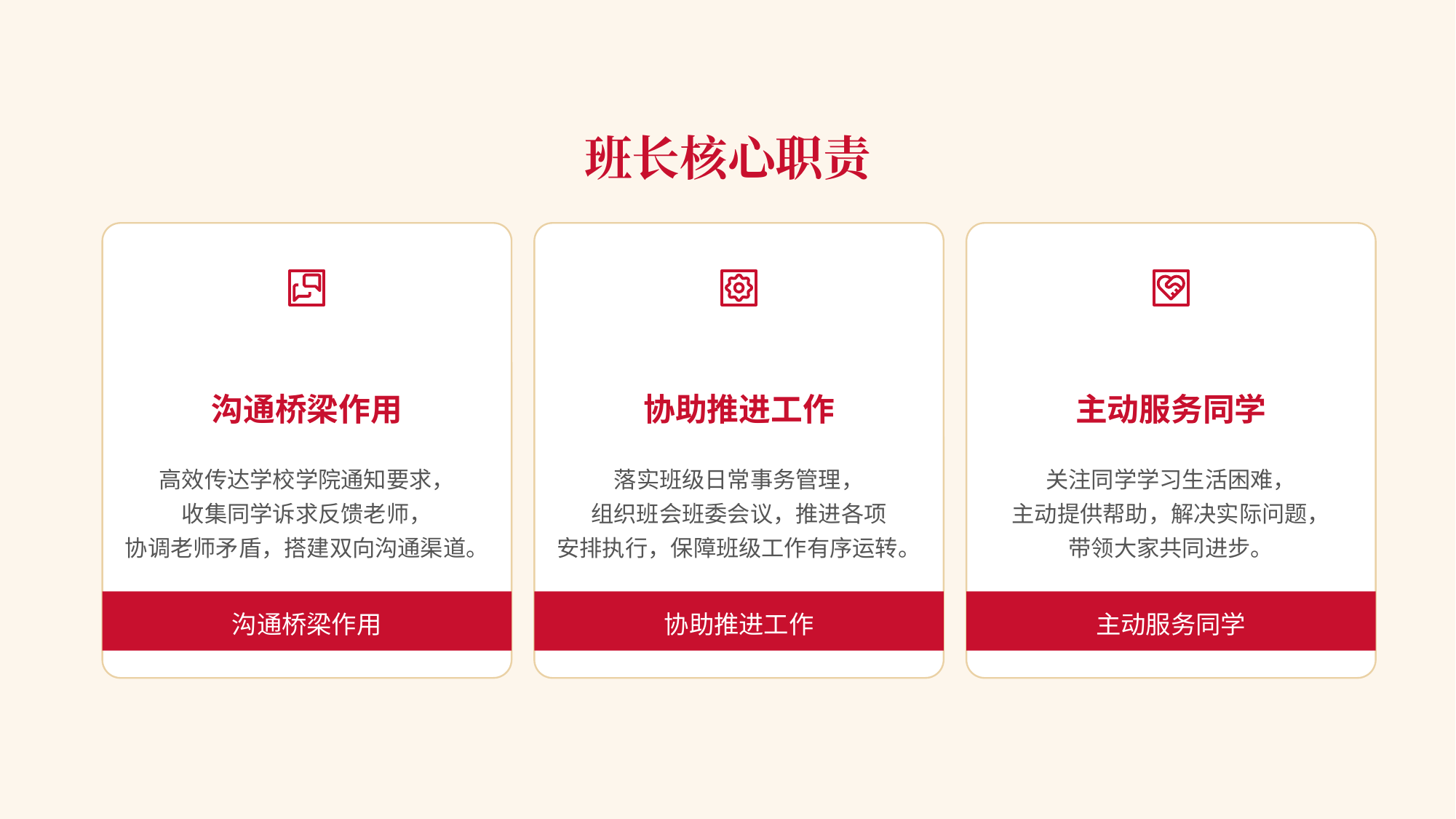

班长核心职责

沟通桥梁作用
高效传达学校学院通知要求，
收集同学诉求反馈老师，
协调老师矛盾，搭建双向沟通渠道。

沟通桥梁作用

协助推进工作
落实班级日常事务管理，
组织班会班委会议，推进各项
安排执行，保障班级工作有序运转。

协助推进工作

主动服务同学
关注同学学习生活困难，
主动提供帮助，解决实际问题，
带领大家共同进步。

主动服务同学